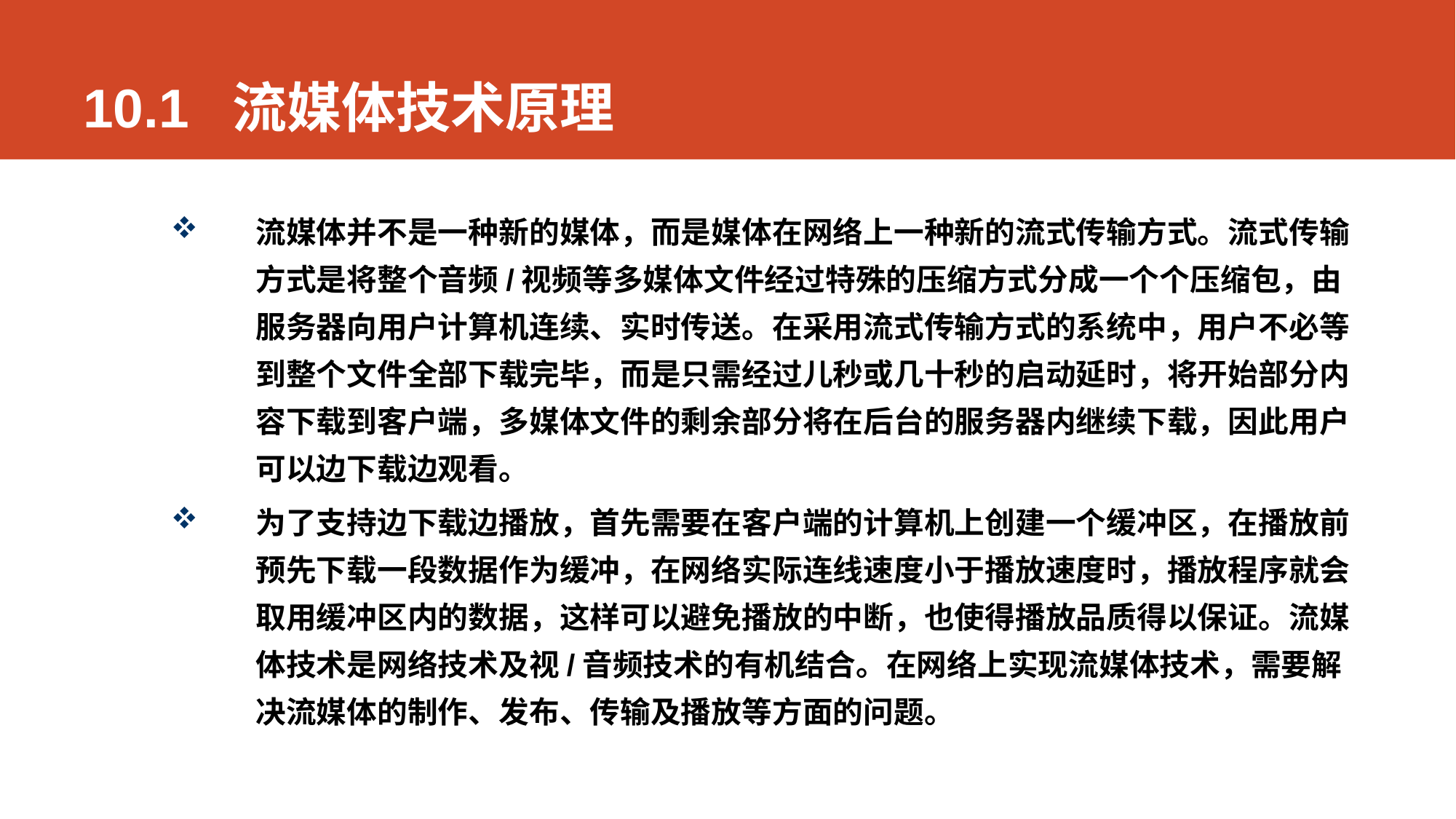

# 10.1  流媒体技术原理
流媒体并不是一种新的媒体，而是媒体在网络上一种新的流式传输方式。流式传输方式是将整个音频/视频等多媒体文件经过特殊的压缩方式分成一个个压缩包，由服务器向用户计算机连续、实时传送。在采用流式传输方式的系统中，用户不必等到整个文件全部下载完毕，而是只需经过儿秒或几十秒的启动延时，将开始部分内容下载到客户端，多媒体文件的剩余部分将在后台的服务器内继续下载，因此用户可以边下载边观看。
为了支持边下载边播放，首先需要在客户端的计算机上创建一个缓冲区，在播放前预先下载一段数据作为缓冲，在网络实际连线速度小于播放速度时，播放程序就会取用缓冲区内的数据，这样可以避免播放的中断，也使得播放品质得以保证。流媒体技术是网络技术及视/音频技术的有机结合。在网络上实现流媒体技术，需要解决流媒体的制作、发布、传输及播放等方面的问题。